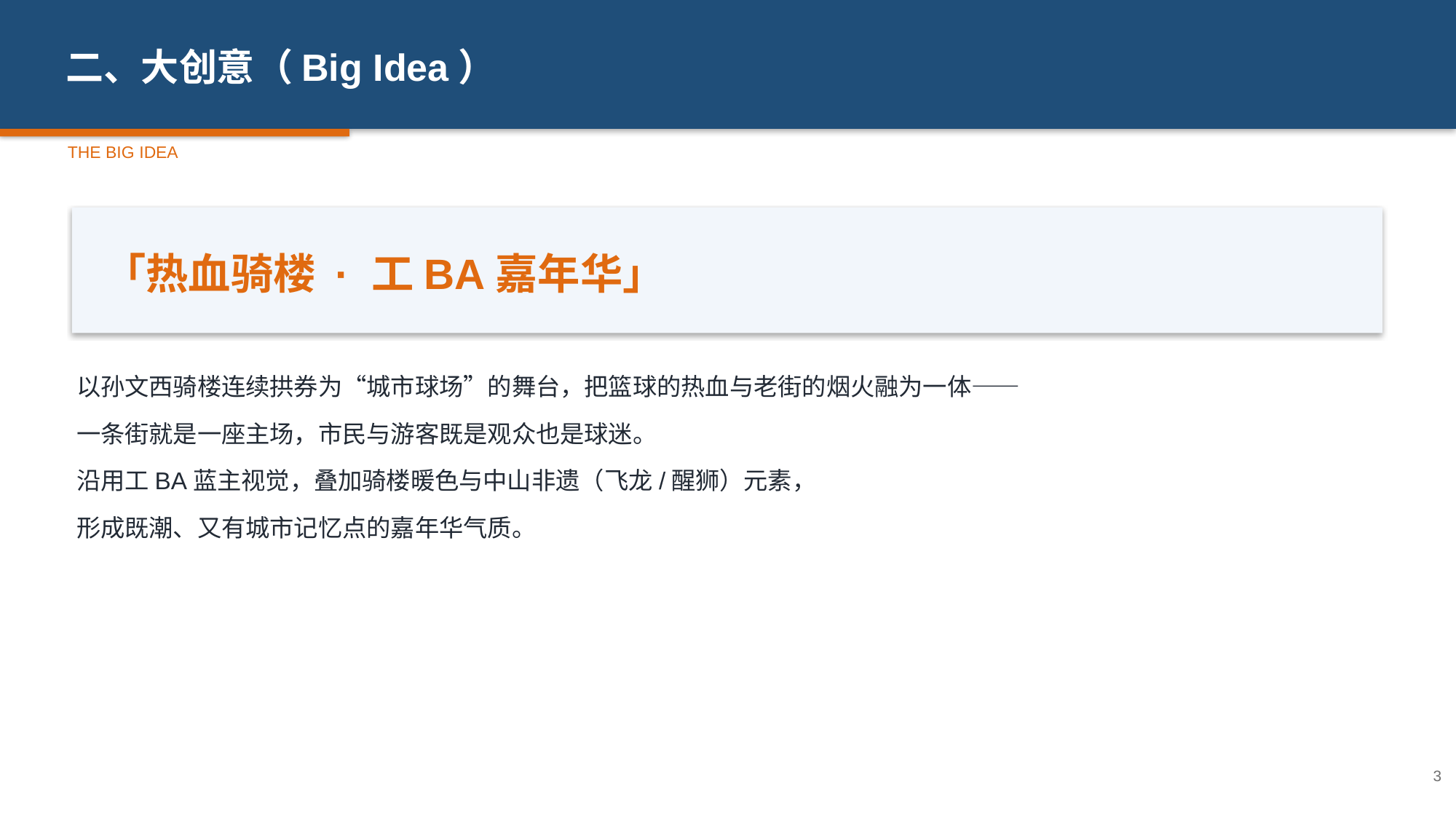

二、大创意（Big Idea）

THE BIG IDEA

「热血骑楼 · 工BA嘉年华」
以孙文西骑楼连续拱券为“城市球场”的舞台，把篮球的热血与老街的烟火融为一体——
一条街就是一座主场，市民与游客既是观众也是球迷。
沿用工BA蓝主视觉，叠加骑楼暖色与中山非遗（飞龙/醒狮）元素，
形成既潮、又有城市记忆点的嘉年华气质。
3